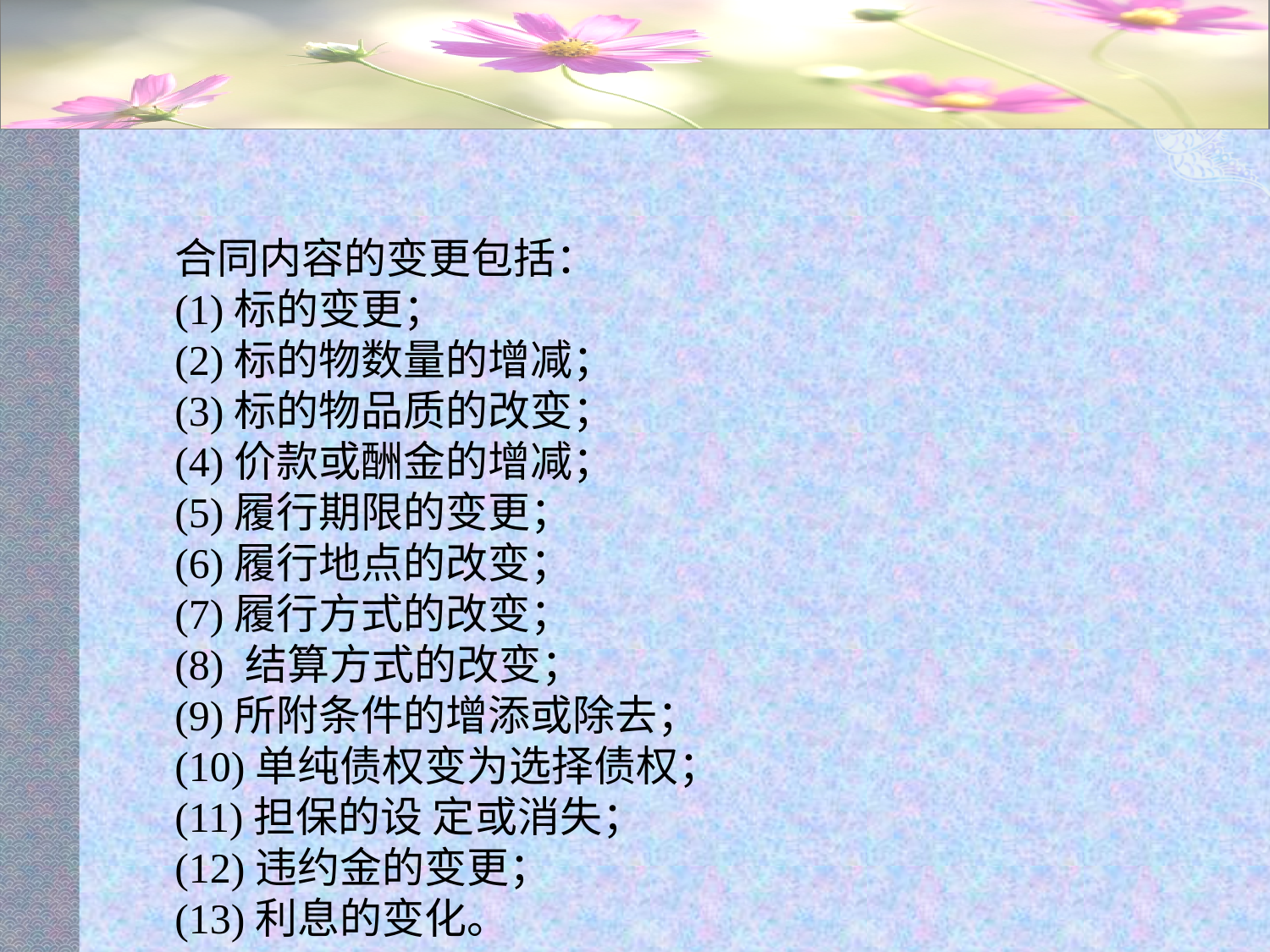

#
合同内容的变更包括：
(1)标的变更；
(2)标的物数量的增减；
(3)标的物品质的改变；
(4)价款或酬金的增减；
(5)履行期限的变更；
(6)履行地点的改变；
(7)履行方式的改变；
(8) 结算方式的改变；
(9)所附条件的增添或除去；
(10)单纯债权变为选择债权；
(11)担保的设 定或消失；
(12)违约金的变更；
(13)利息的变化。